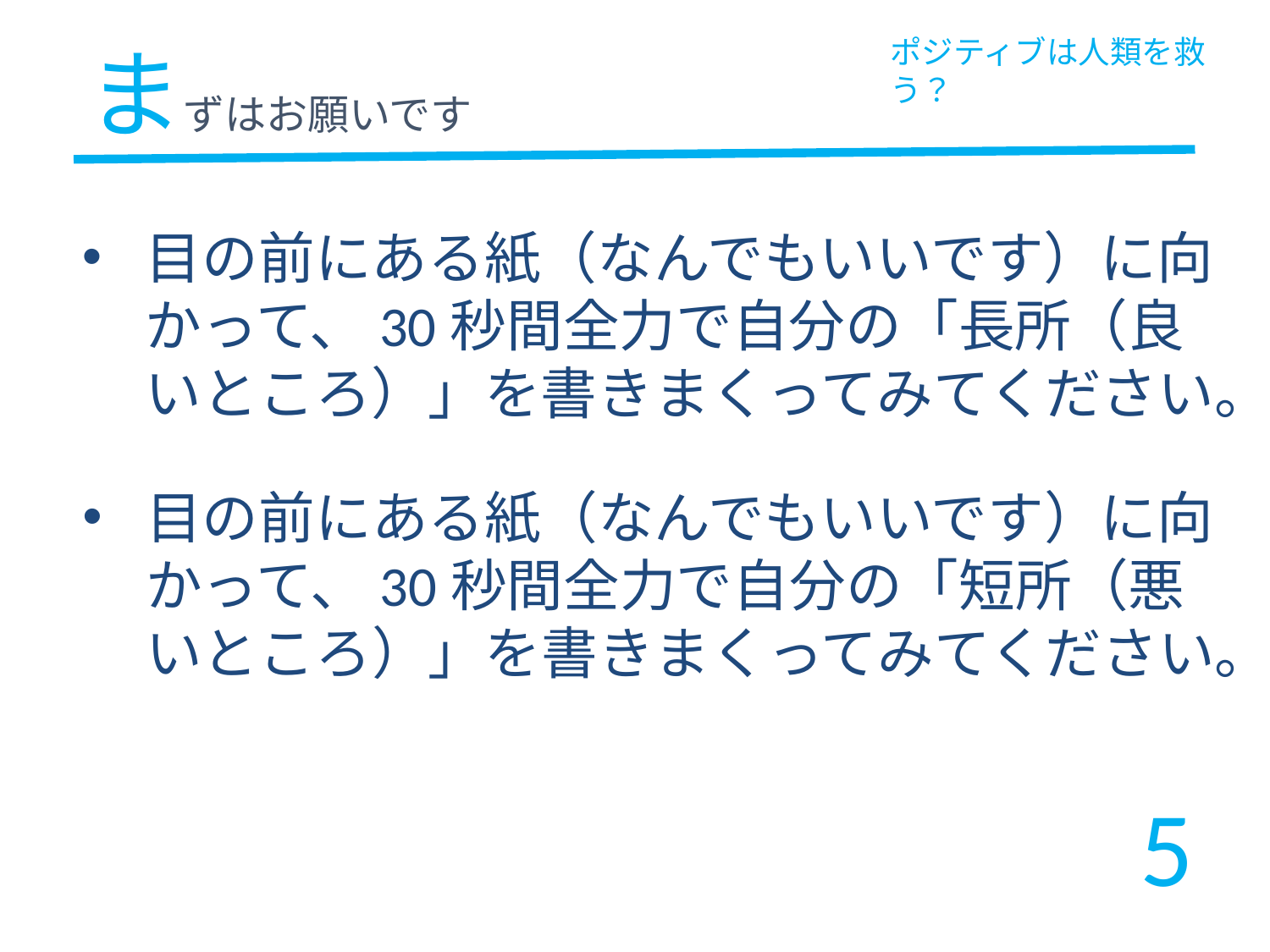

ポジティブは人類を救う？
# まずはお願いです
目の前にある紙（なんでもいいです）に向かって、30秒間全力で自分の「長所（良いところ）」を書きまくってみてください。
目の前にある紙（なんでもいいです）に向かって、30秒間全力で自分の「短所（悪いところ）」を書きまくってみてください。
5